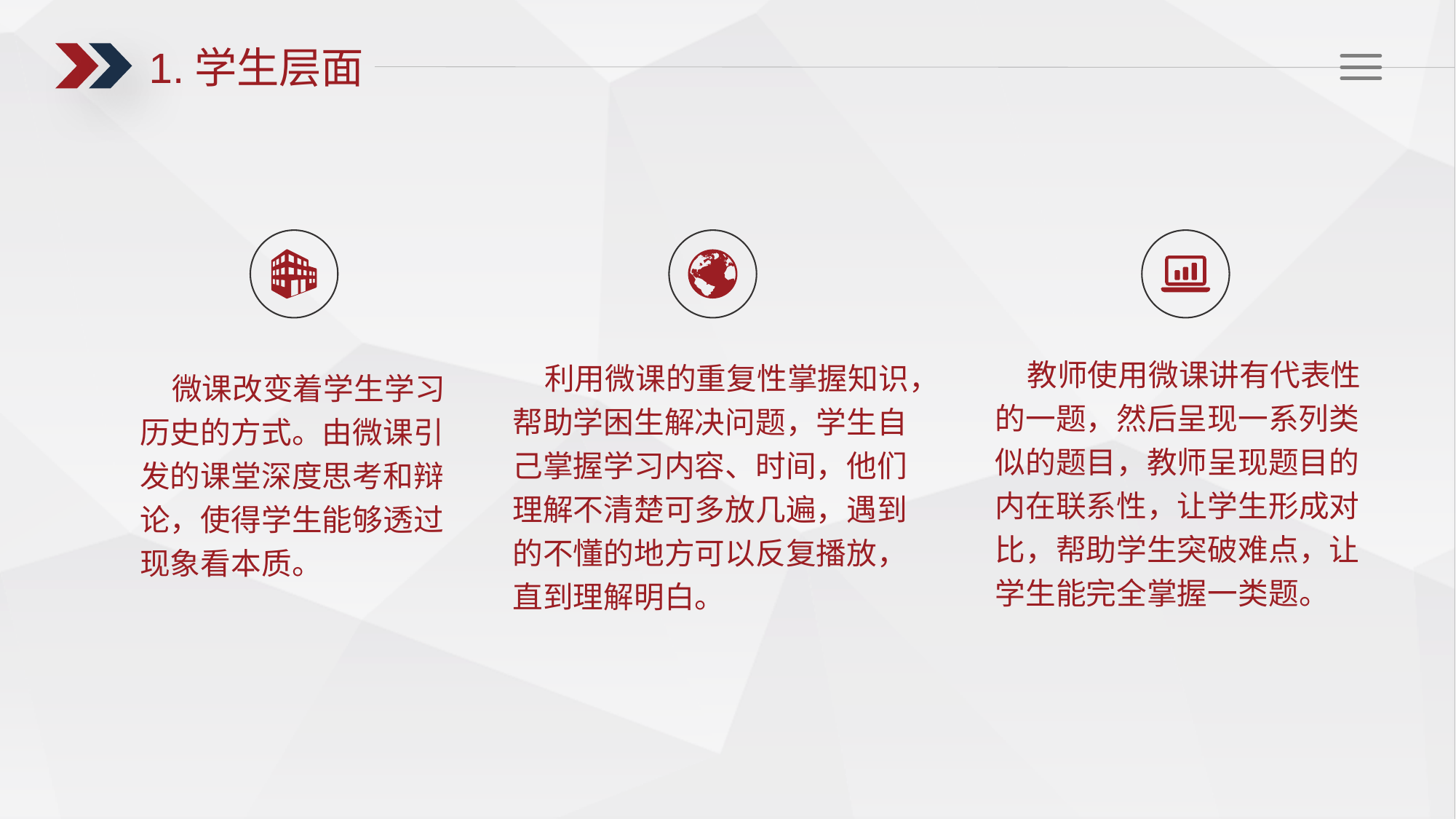

1.学生层面

微课改变着学生学习历史的方式。由微课引发的课堂深度思考和辩论，使得学生能够透过现象看本质。

利用微课的重复性掌握知识，帮助学困生解决问题，学生自己掌握学习内容、时间，他们理解不清楚可多放几遍，遇到的不懂的地方可以反复播放，直到理解明白。

教师使用微课讲有代表性的一题，然后呈现一系列类似的题目，教师呈现题目的内在联系性，让学生形成对比，帮助学生突破难点，让学生能完全掌握一类题。